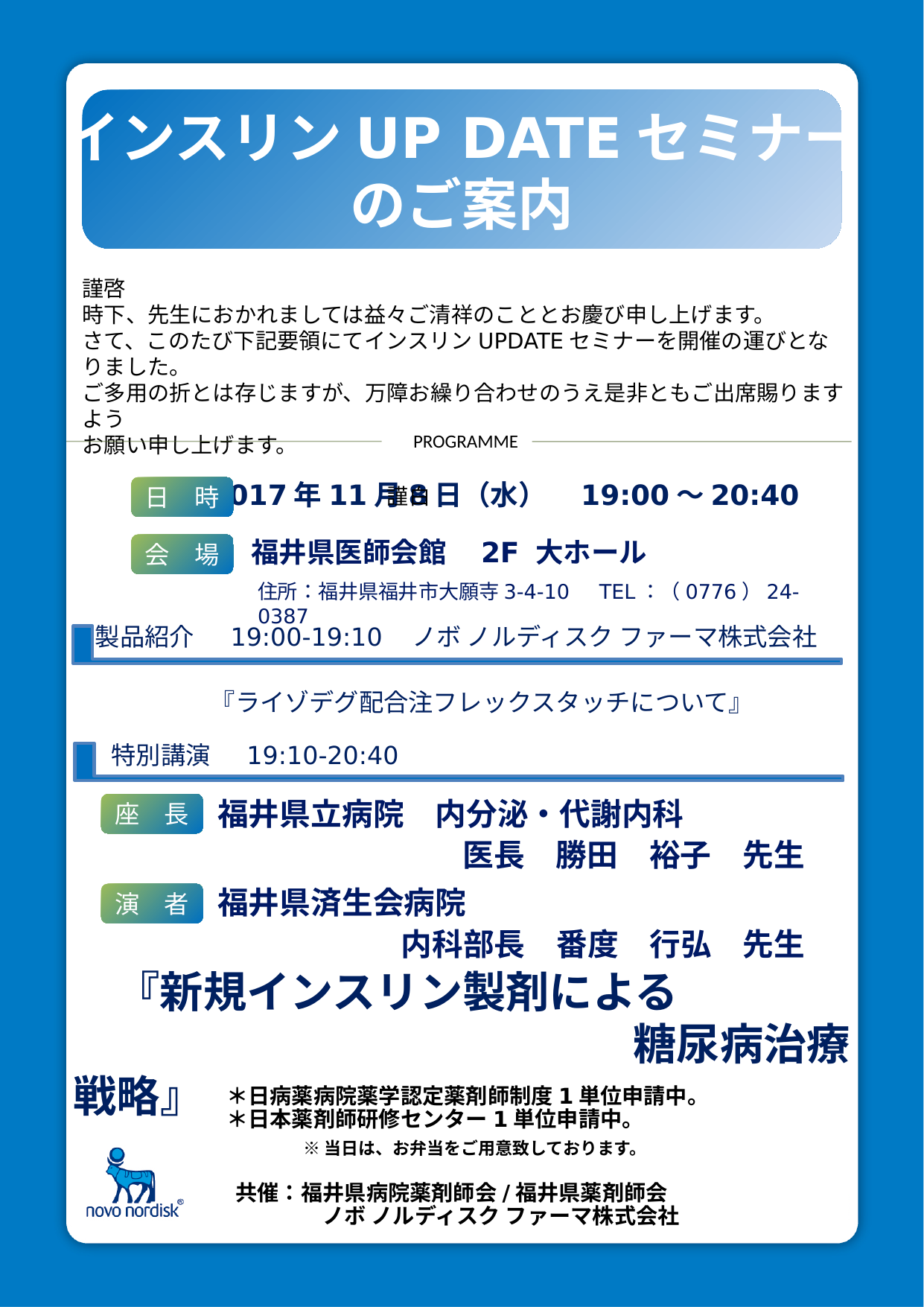

ライゾデグ®配合注
サテライトダイアログ開催のご案内
インスリンUP DATEセミナー
のご案内
謹啓
時下、先生におかれましては益々ご清祥のこととお慶び申し上げます。
さて、このたび下記要領にてインスリンUPDATEセミナーを開催の運びとなりました。
ご多用の折とは存じますが、万障お繰り合わせのうえ是非ともご出席賜りますよう
お願い申し上げます。
　　　　　　　　　　　　　　　　　　　　　　　　　　　　　　　　　　　　　　　　　　　　　　　　　謹白
　PROGRAMME
日　時
2017年11月8日（水）　19:00～20:40
福井県医師会館　2F 大ホール
会　場

住所：福井県福井市大願寺3-4-10　TEL：（0776）24-0387

製品紹介　 19:00-19:10  ノボ ノルディスク ファーマ株式会社

　　『ライゾデグ配合注フレックスタッチについて』
特別講演 　19:10-20:40

福井県立病院　内分泌・代謝内科
座　長
　医長　勝田　裕子　先生
福井県済生会病院
演　者
　内科部長　番度　行弘　先生
　『新規インスリン製剤による
　　　　　　　　　    　　　糖尿病治療戦略』
＊日病薬病院薬学認定薬剤師制度1単位申請中。
＊日本薬剤師研修センター1単位申請中。
※当日は、お弁当をご用意致しております。

　共催：福井県病院薬剤師会/福井県薬剤師会
　　　　　ノボ ノルディスク ファーマ株式会社